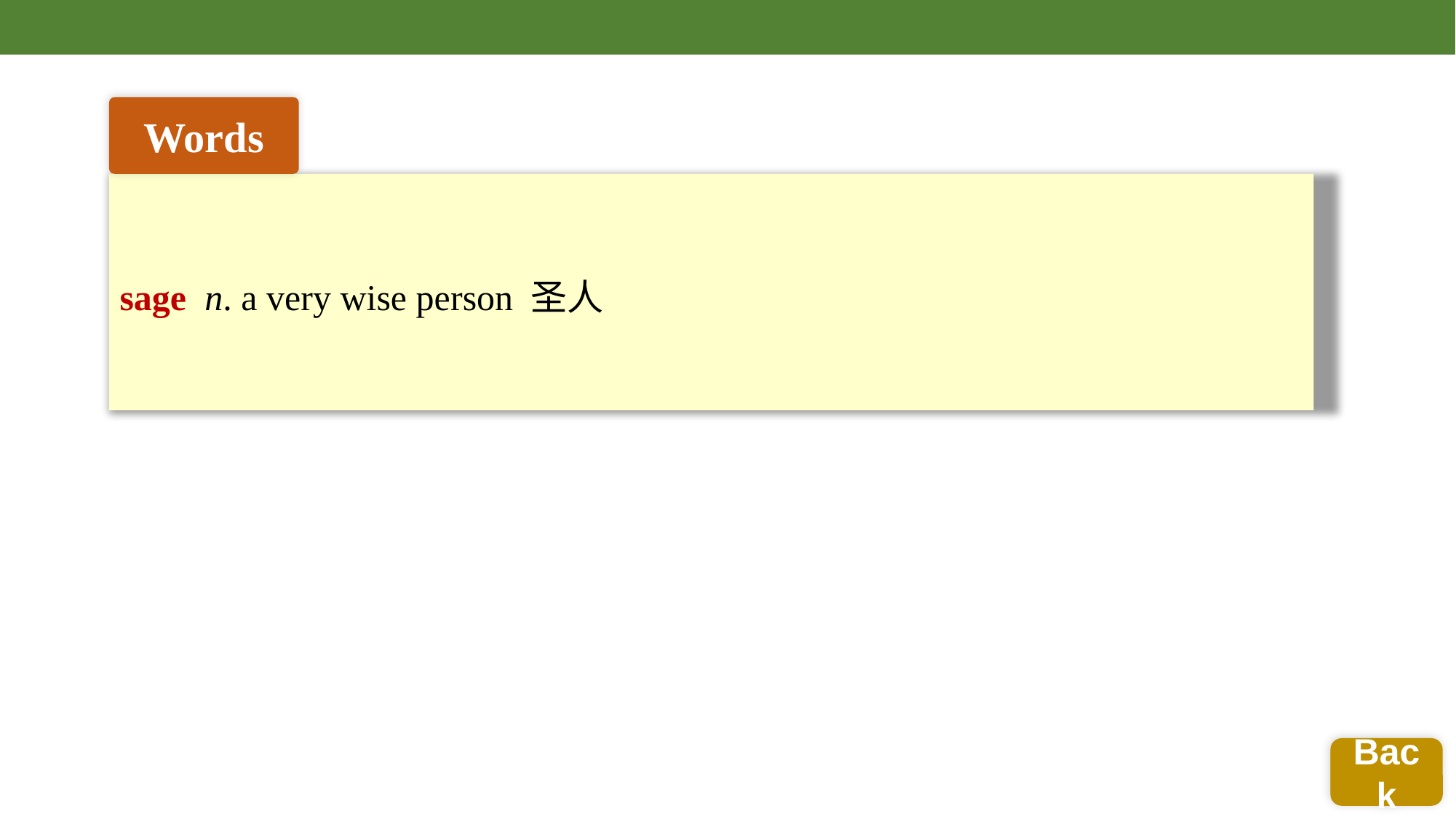

Words

sage  n. a very wise person 圣人

Back